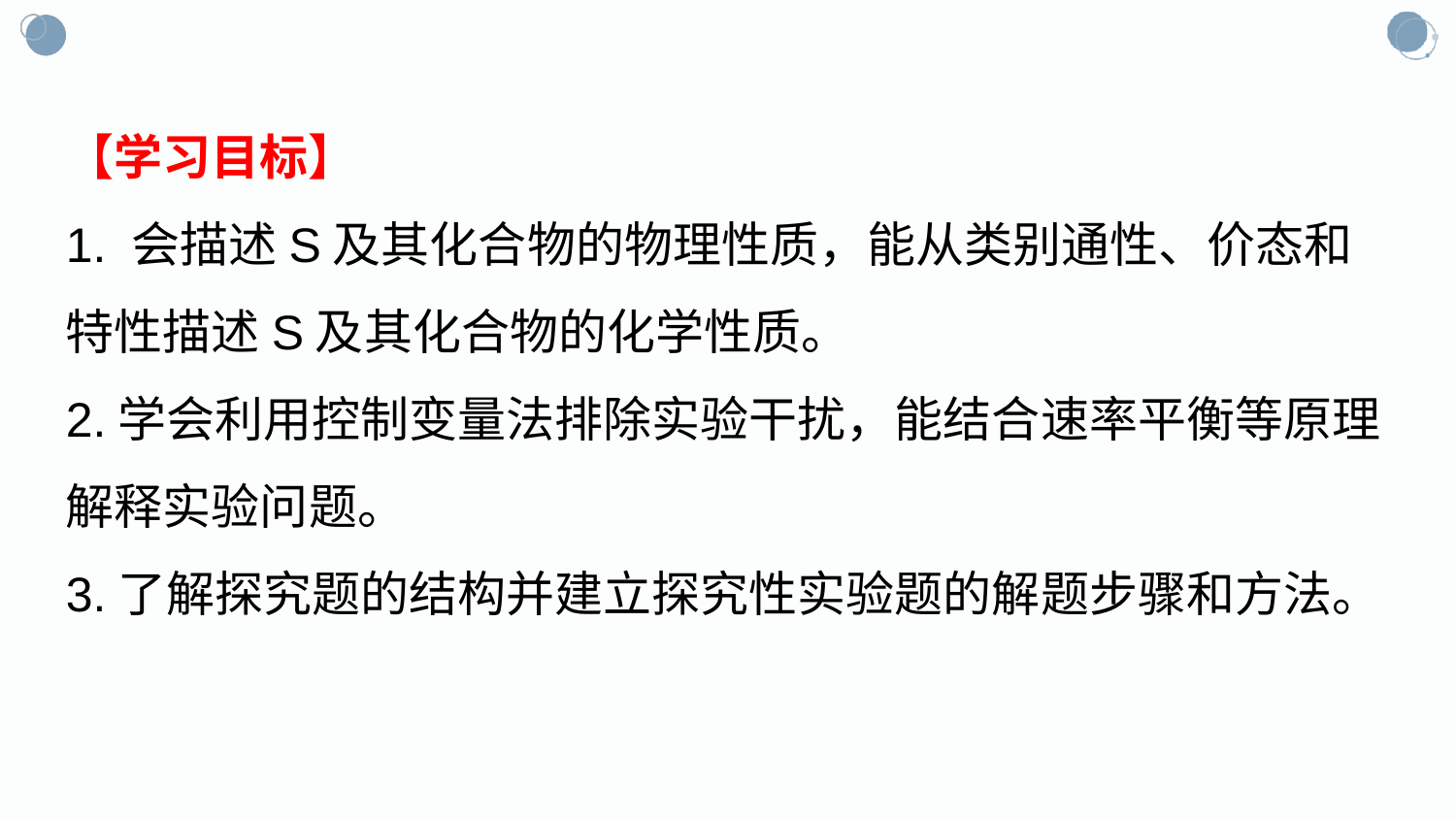

【学习目标】
1. 会描述S及其化合物的物理性质，能从类别通性、价态和特性描述S及其化合物的化学性质。
2.学会利用控制变量法排除实验干扰，能结合速率平衡等原理解释实验问题。
3.了解探究题的结构并建立探究性实验题的解题步骤和方法。